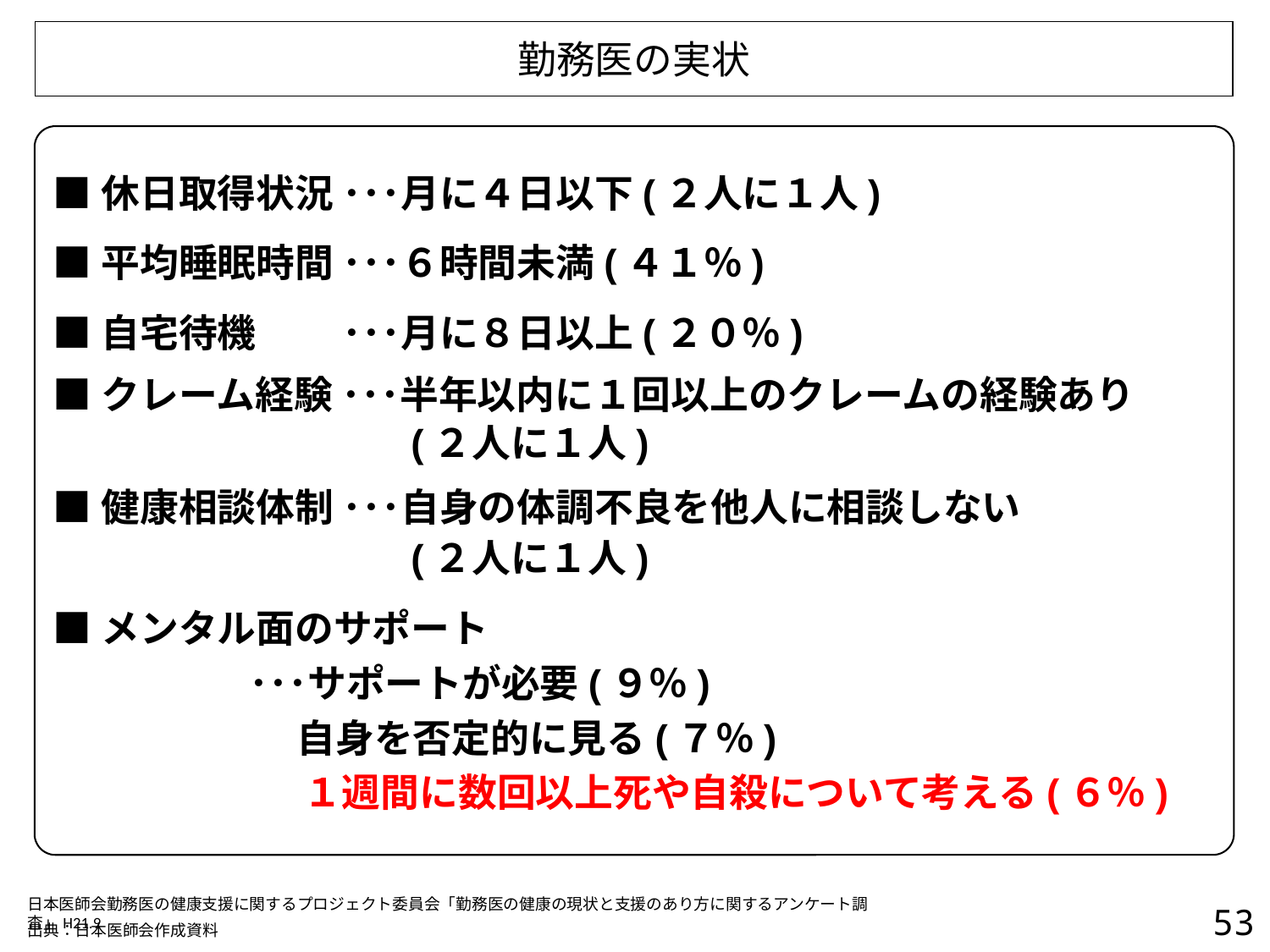

勤務医の実状
■休日取得状況 ･･･月に４日以下(２人に１人)
■平均睡眠時間 ･･･６時間未満(４１％)
■自宅待機　　 ･･･月に８日以上(２０％)
■クレーム経験 ･･･半年以内に１回以上のクレームの経験あり
　　　　　　　　　(２人に１人)
■健康相談体制 ･･･自身の体調不良を他人に相談しない
　　　　　　　　　(２人に１人)
■メンタル面のサポート
　　　         ･･･サポートが必要(９％)
　　　  　        自身を否定的に見る(７％)
　　　　　  　１週間に数回以上死や自殺について考える(６％)
日本医師会勤務医の健康支援に関するプロジェクト委員会「勤務医の健康の現状と支援のあり方に関するアンケート調査」H21.9
53
出典：日本医師会作成資料